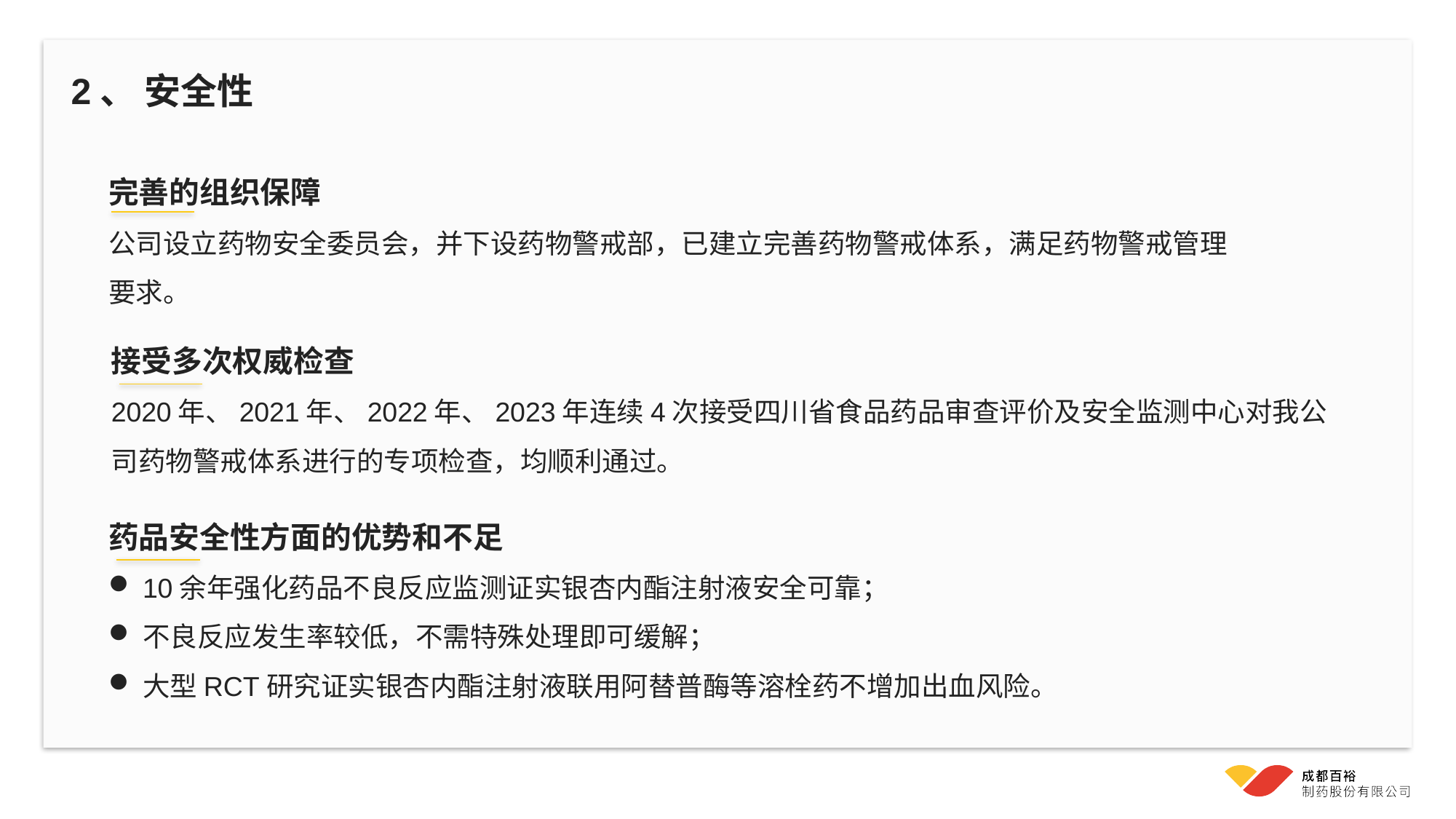

2、 安全性
完善的组织保障
公司设立药物安全委员会，并下设药物警戒部，已建立完善药物警戒体系，满足药物警戒管理要求。

接受多次权威检查
2020年、2021年、2022年、2023年连续4次接受四川省食品药品审查评价及安全监测中心对我公司药物警戒体系进行的专项检查，均顺利通过。
药品安全性方面的优势和不足
10余年强化药品不良反应监测证实银杏内酯注射液安全可靠；
不良反应发生率较低，不需特殊处理即可缓解；
大型RCT研究证实银杏内酯注射液联用阿替普酶等溶栓药不增加出血风险。